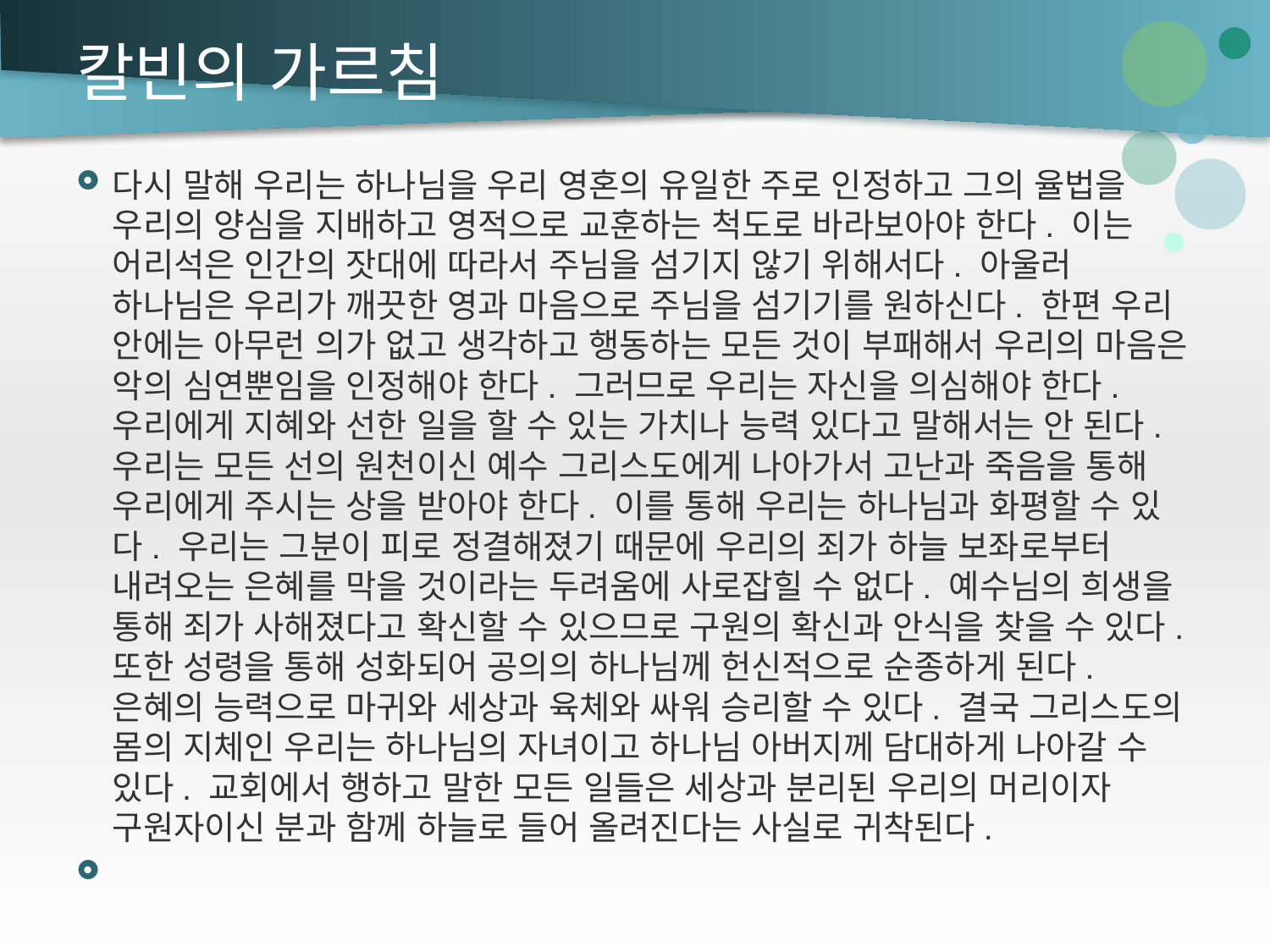

# 칼빈의 가르침
다시 말해 우리는 하나님을 우리 영혼의 유일한 주로 인정하고 그의 율법을 우리의 양심을 지배하고 영적으로 교훈하는 척도로 바라보아야 한다. 이는 어리석은 인간의 잣대에 따라서 주님을 섬기지 않기 위해서다. 아울러 하나님은 우리가 깨끗한 영과 마음으로 주님을 섬기기를 원하신다. 한편 우리 안에는 아무런 의가 없고 생각하고 행동하는 모든 것이 부패해서 우리의 마음은 악의 심연뿐임을 인정해야 한다. 그러므로 우리는 자신을 의심해야 한다. 우리에게 지혜와 선한 일을 할 수 있는 가치나 능력 있다고 말해서는 안 된다. 우리는 모든 선의 원천이신 예수 그리스도에게 나아가서 고난과 죽음을 통해 우리에게 주시는 상을 받아야 한다. 이를 통해 우리는 하나님과 화평할 수 있다. 우리는 그분이 피로 정결해졌기 때문에 우리의 죄가 하늘 보좌로부터 내려오는 은혜를 막을 것이라는 두려움에 사로잡힐 수 없다. 예수님의 희생을 통해 죄가 사해졌다고 확신할 수 있으므로 구원의 확신과 안식을 찾을 수 있다. 또한 성령을 통해 성화되어 공의의 하나님께 헌신적으로 순종하게 된다. 은혜의 능력으로 마귀와 세상과 육체와 싸워 승리할 수 있다. 결국 그리스도의 몸의 지체인 우리는 하나님의 자녀이고 하나님 아버지께 담대하게 나아갈 수 있다. 교회에서 행하고 말한 모든 일들은 세상과 분리된 우리의 머리이자 구원자이신 분과 함께 하늘로 들어 올려진다는 사실로 귀착된다.